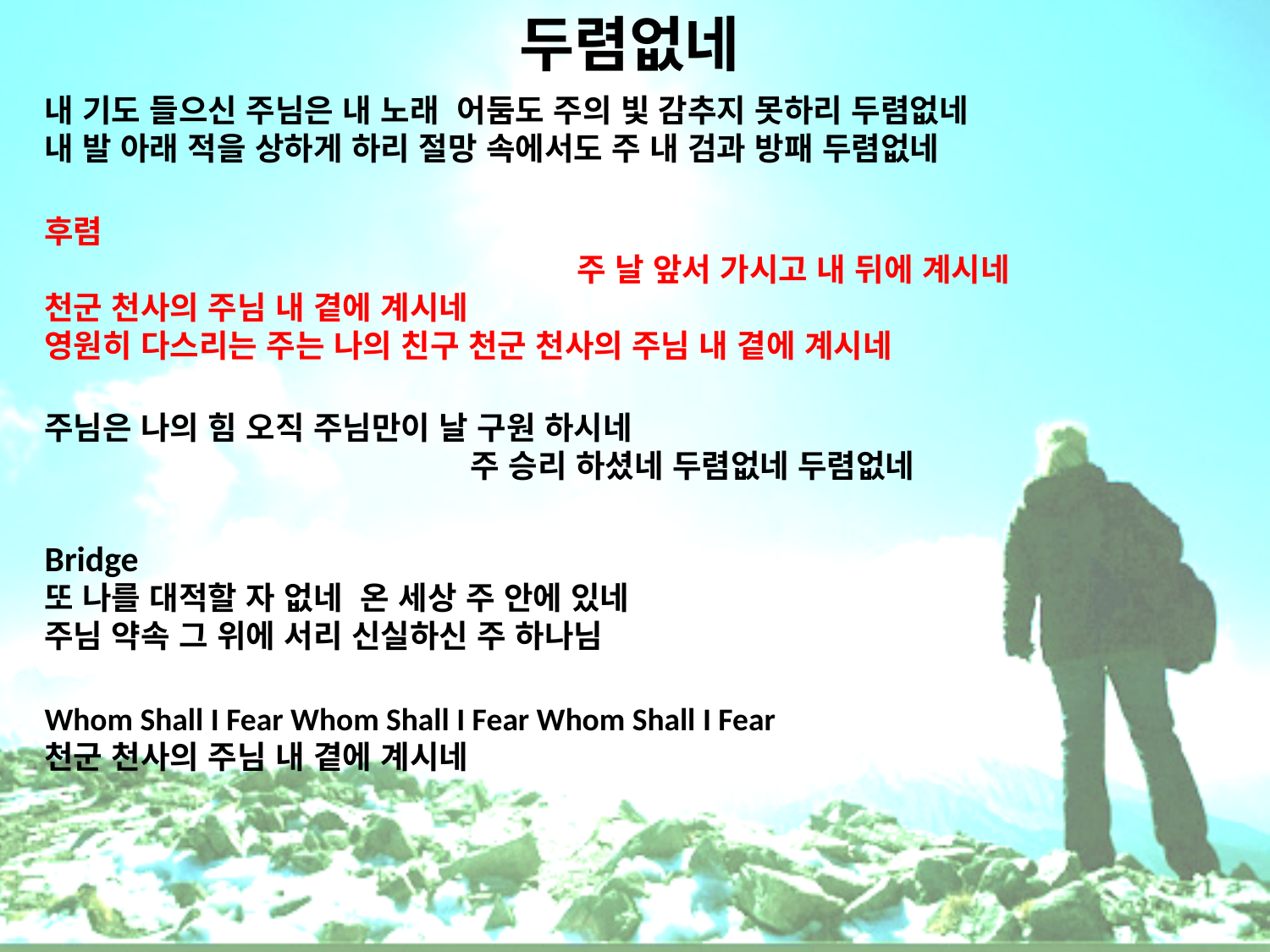

# 두렴없네
내 기도 들으신 주님은 내 노래  어둠도 주의 빛 감추지 못하리 두렴없네
내 발 아래 적을 상하게 하리 절망 속에서도 주 내 검과 방패 두렴없네
후렴                                                                                                                                                                    주 날 앞서 가시고 내 뒤에 계시네 천군 천사의 주님 내 곁에 계시네
영원히 다스리는 주는 나의 친구 천군 천사의 주님 내 곁에 계시네
주님은 나의 힘 오직 주님만이 날 구원 하시네                                                                                             주 승리 하셨네 두렴없네 두렴없네

Bridge
또 나를 대적할 자 없네  온 세상 주 안에 있네
주님 약속 그 위에 서리 신실하신 주 하나님
Whom Shall I Fear Whom Shall I Fear Whom Shall I Fear
천군 천사의 주님 내 곁에 계시네